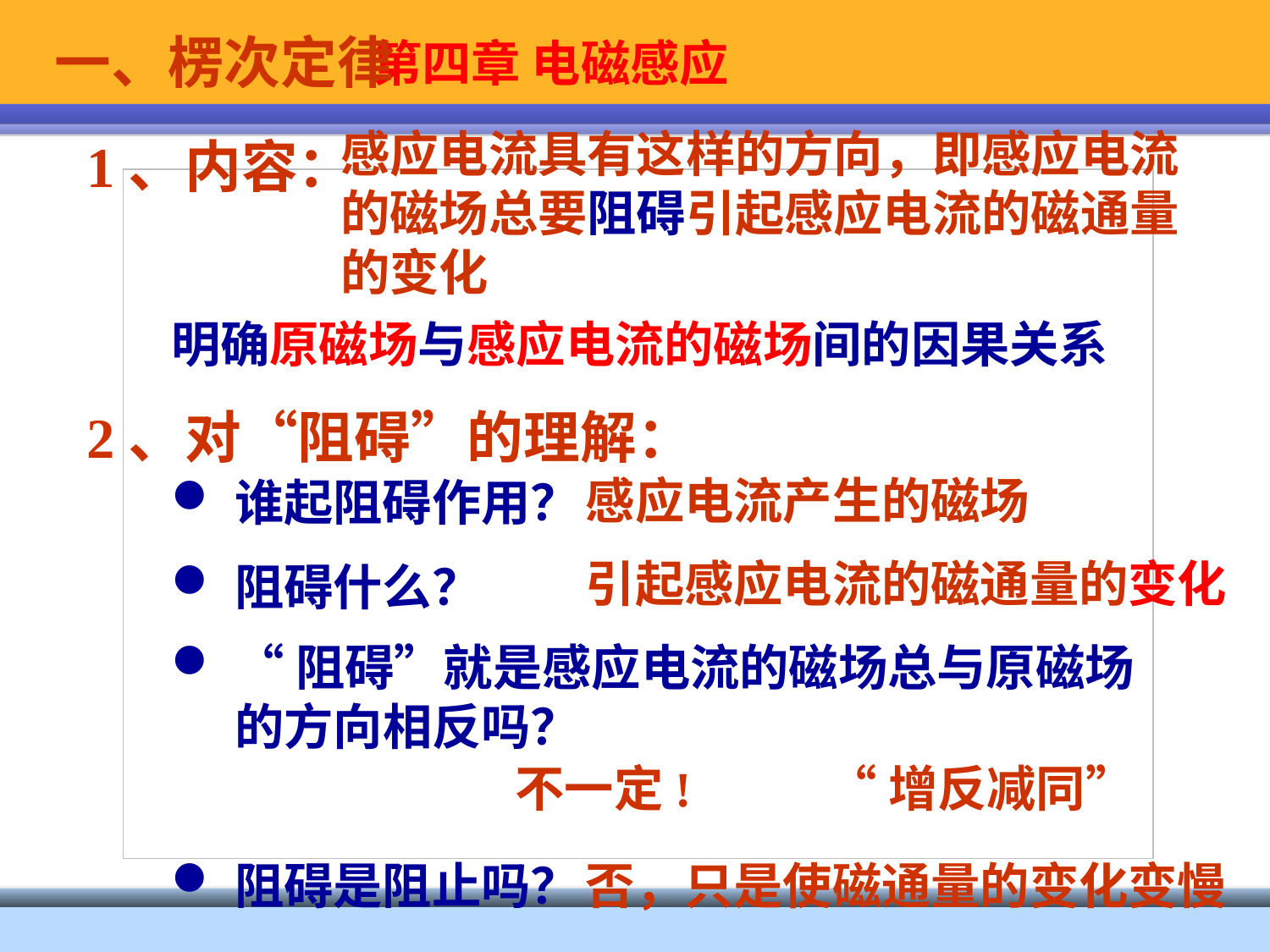

一、楞次定律
感应电流具有这样的方向，即感应电流的磁场总要阻碍引起感应电流的磁通量的变化
1、内容：
明确原磁场与感应电流的磁场间的因果关系
2、对“阻碍”的理解：
感应电流产生的磁场
谁起阻碍作用？
引起感应电流的磁通量的变化
阻碍什么？
“阻碍”就是感应电流的磁场总与原磁场的方向相反吗？
不一定!
“增反减同”
阻碍是阻止吗？
否，只是使磁通量的变化变慢